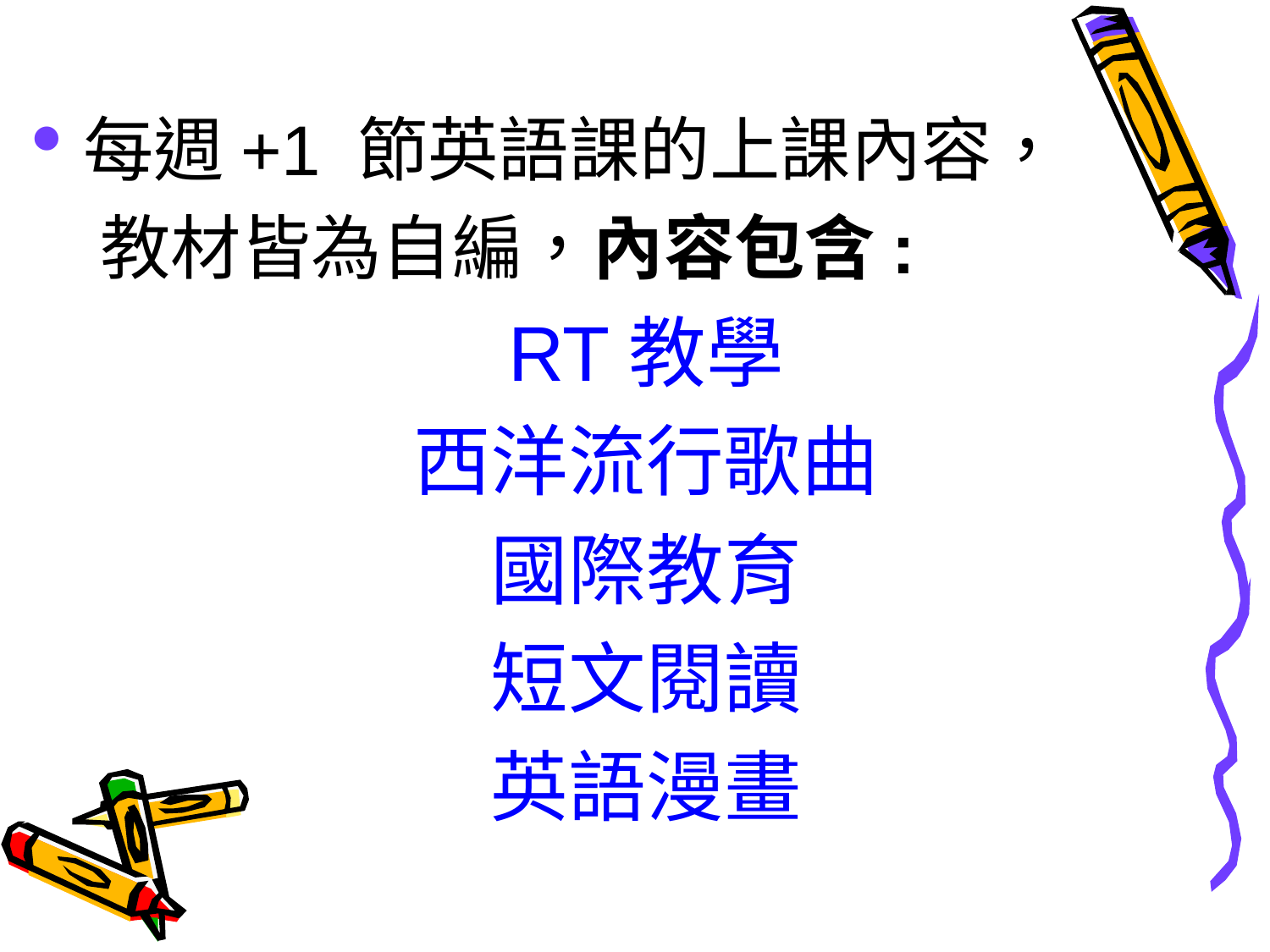

每週+1 節英語課的上課內容，
   教材皆為自編，內容包含:
RT教學
西洋流行歌曲
國際教育
短文閱讀
英語漫畫